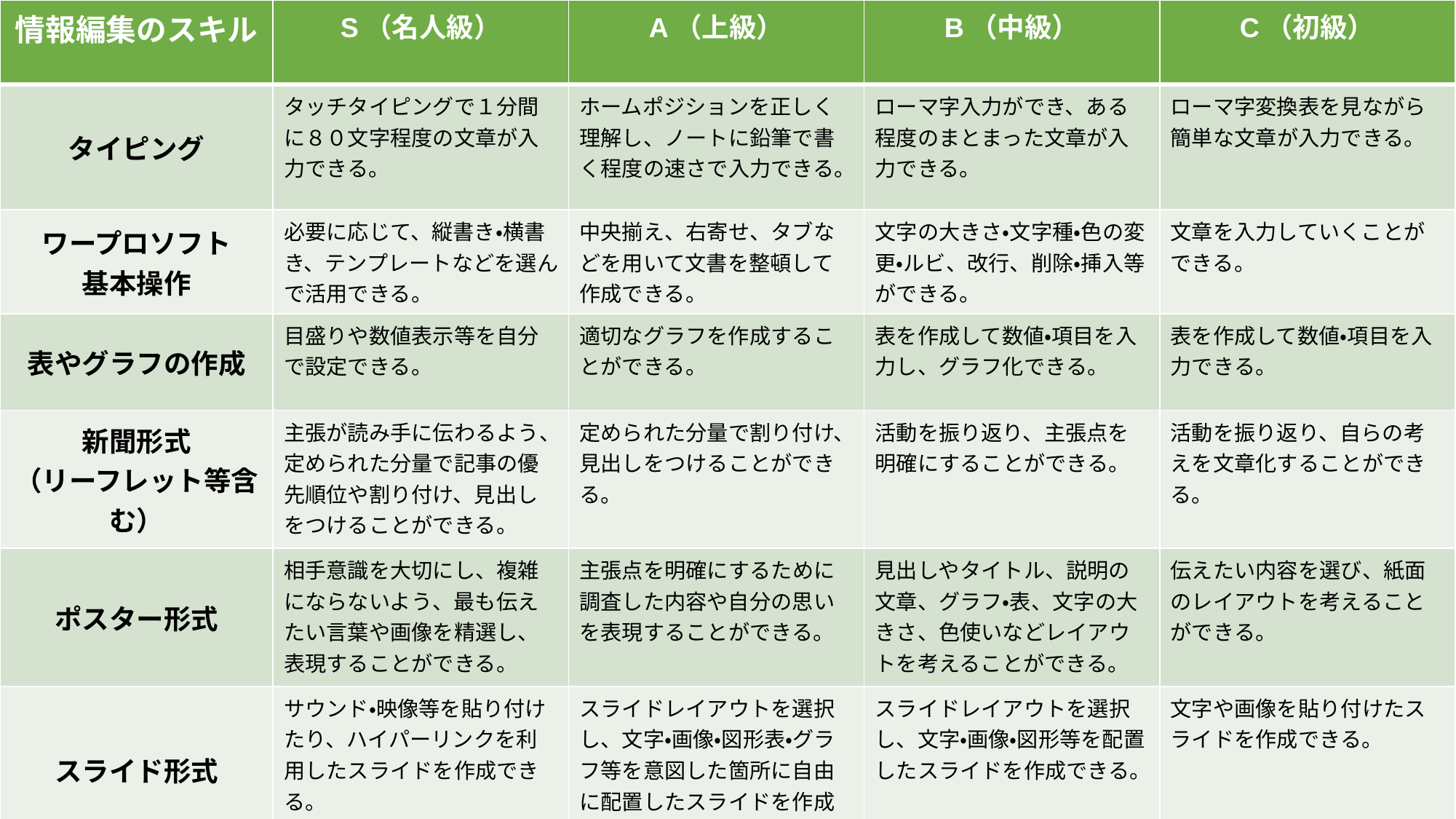

| 情報編集のスキル | S（名人級） | A（上級） | B（中級） | C（初級） |
| --- | --- | --- | --- | --- |
| タイピング | タッチタイピングで１分間に８０文字程度の文章が入力できる。 | ホームポジションを正しく理解し、ノートに鉛筆で書く程度の速さで入力できる。 | ローマ字入力ができ、ある程度のまとまった文章が入力できる。 | ローマ字変換表を見ながら簡単な文章が入力できる。 |
| ワープロソフト 基本操作 | 必要に応じて、縦書き・横書き、テンプレートなどを選んで活用できる。 | 中央揃え、右寄せ、タブなどを用いて文書を整頓して作成できる。 | 文字の大きさ・文字種・色の変更・ルビ、改行、削除・挿入等ができる。 | 文章を入力していくことができる。 |
| 表やグラフの作成 | 目盛りや数値表示等を自分で設定できる。 | 適切なグラフを作成することができる。 | 表を作成して数値・項目を入力し、グラフ化できる。 | 表を作成して数値・項目を入力できる。 |
| 新聞形式 （リーフレット等含む） | 主張が読み手に伝わるよう、定められた分量で記事の優先順位や割り付け、見出しをつけることができる。 | 定められた分量で割り付け、見出しをつけることができる。 | 活動を振り返り、主張点を明確にすることができる。 | 活動を振り返り、自らの考えを文章化することができる。 |
| ポスター形式 | 相手意識を大切にし、複雑にならないよう、最も伝えたい言葉や画像を精選し、表現することができる。 | 主張点を明確にするために調査した内容や自分の思いを表現することができる。 | 見出しやタイトル、説明の文章、グラフ・表、文字の大きさ、色使いなどレイアウトを考えることができる。 | 伝えたい内容を選び、紙面のレイアウトを考えることができる。 |
| スライド形式 | サウンド・映像等を貼り付けたり、ハイパーリンクを利用したスライドを作成できる。 | スライドレイアウトを選択し、文字・画像・図形表・グラフ等を意図した箇所に自由に配置したスライドを作成できる。 | スライドレイアウトを選択し、文字・画像・図形等を配置したスライドを作成できる。 | 文字や画像を貼り付けたスライドを作成できる。 |
#